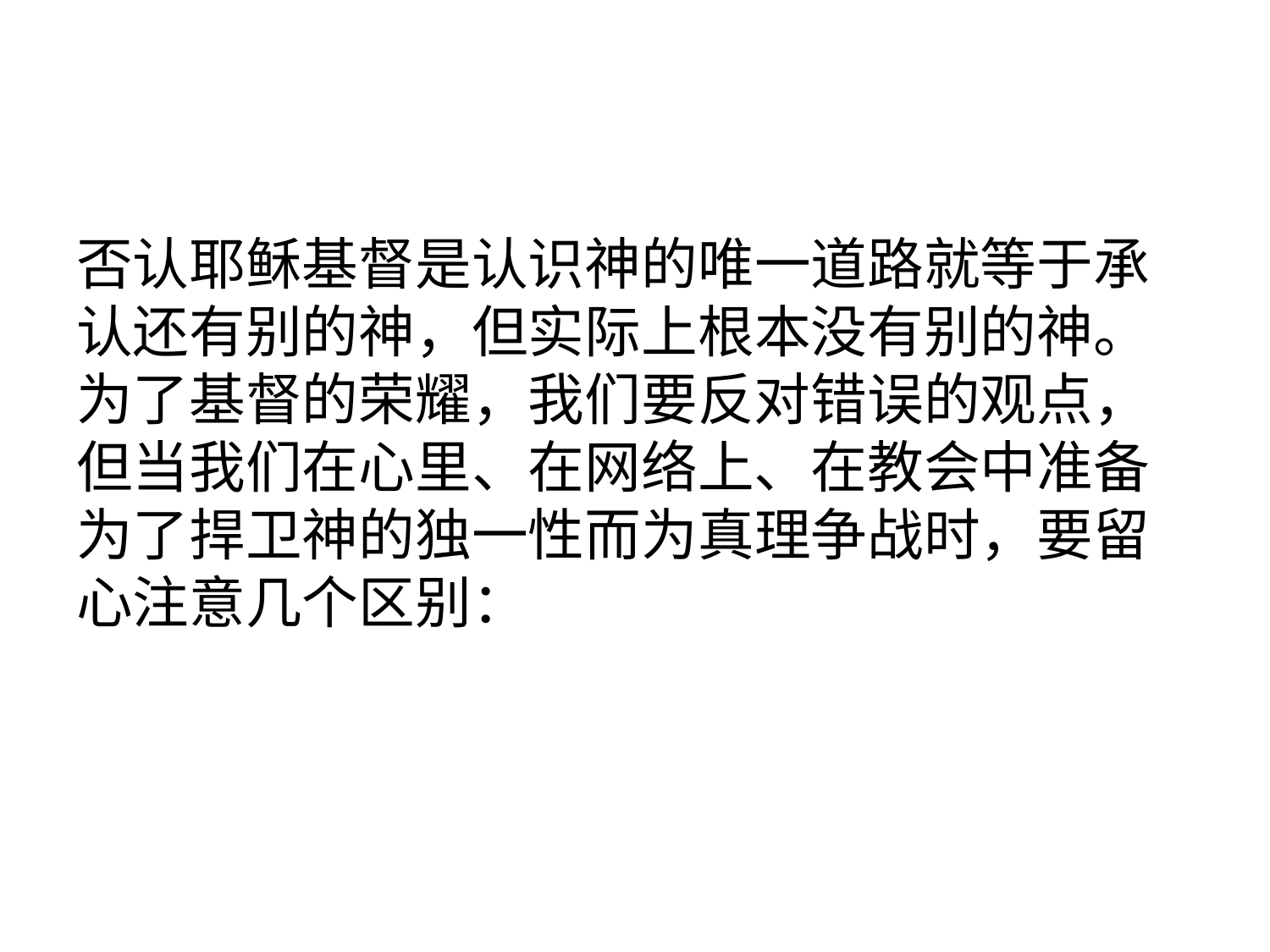

#
否认耶稣基督是认识神的唯一道路就等于承认还有别的神，但实际上根本没有别的神。为了基督的荣耀，我们要反对错误的观点，但当我们在心里、在网络上、在教会中准备为了捍卫神的独一性而为真理争战时，要留心注意几个区别：